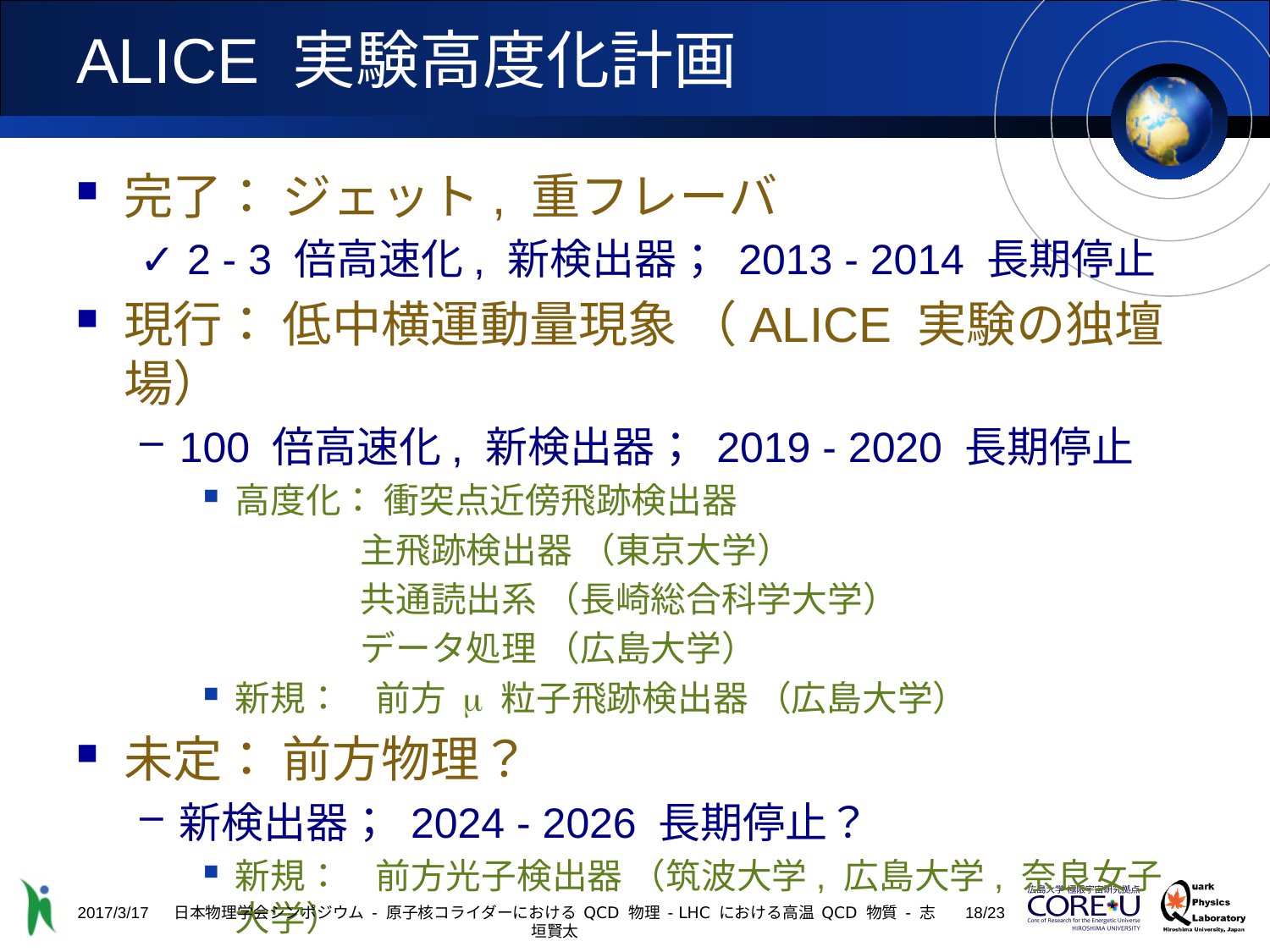

# ALICE 実験高度化計画
完了： ジェット, 重フレーバ
✓ 2 - 3 倍高速化, 新検出器； 2013 - 2014 長期停止
現行： 低中横運動量現象 （ALICE 実験の独壇場）
100 倍高速化, 新検出器； 2019 - 2020 長期停止
高度化： 衝突点近傍飛跡検出器
                   主飛跡検出器 （東京大学）
                   共通読出系 （長崎総合科学大学）
                   データ処理 （広島大学）
新規：     前方 μ 粒子飛跡検出器 （広島大学）
未定： 前方物理？
新検出器； 2024 - 2026 長期停止？
新規：     前方光子検出器 （筑波大学, 広島大学, 奈良女子大学）

2017/3/17
日本物理学会シンポジウム - 原子核コライダーにおける QCD 物理 - LHC における高温 QCD 物質 - 志垣賢太
18/23